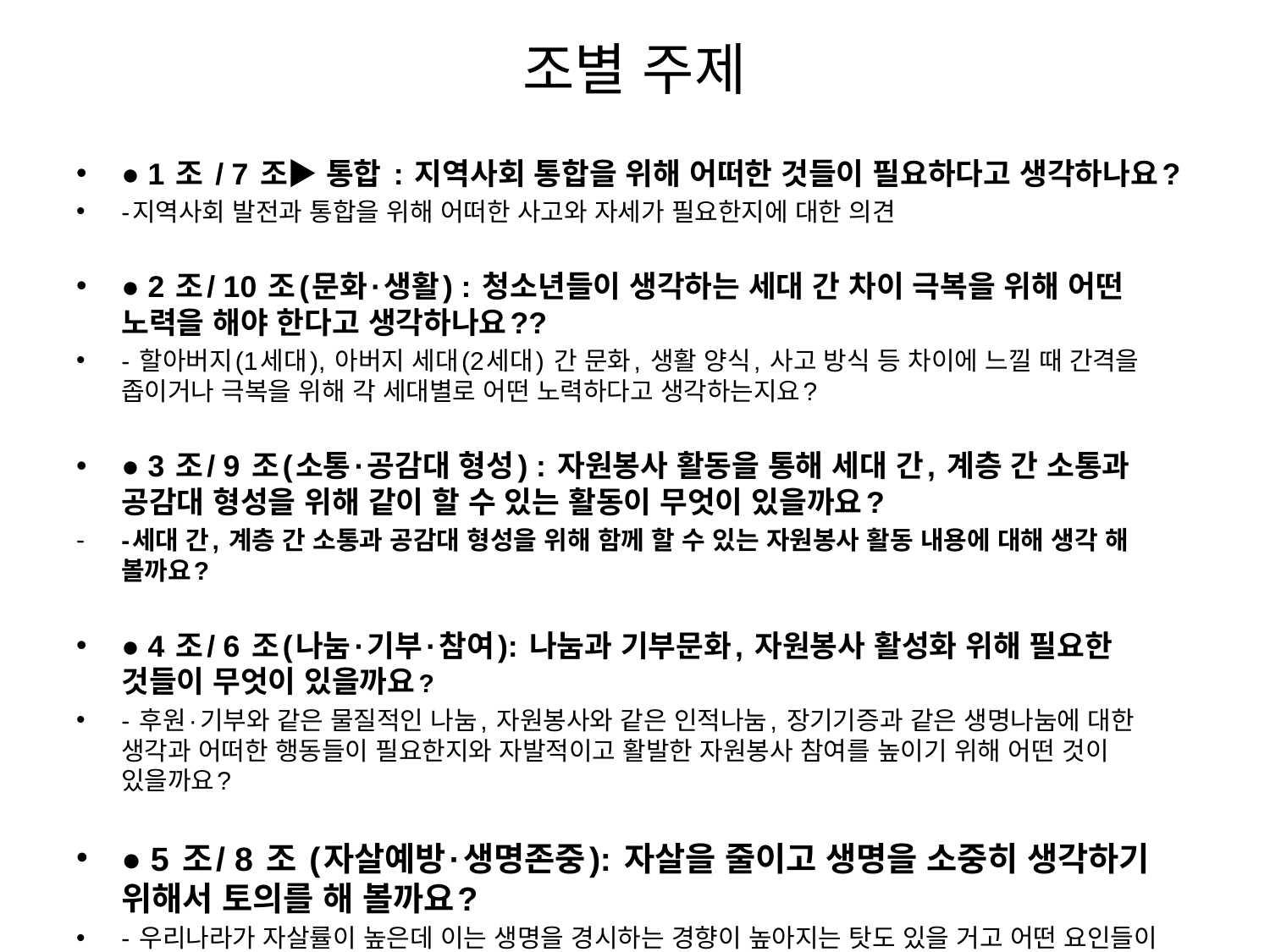

# 조별 주제

● 1 조 / 7 조▶ 통합 : 지역사회 통합을 위해 어떠한 것들이 필요하다고 생각하나요?
-지역사회 발전과 통합을 위해 어떠한 사고와 자세가 필요한지에 대한 의견

● 2 조/ 10 조(문화·생활) : 청소년들이 생각하는 세대 간 차이 극복을 위해 어떤 노력을 해야 한다고 생각하나요??
- 할아버지(1세대), 아버지 세대(2세대) 간 문화, 생활 양식, 사고 방식 등 차이에 느낄 때 간격을 좁이거나 극복을 위해 각 세대별로 어떤 노력하다고 생각하는지요?

● 3 조/ 9 조(소통·공감대 형성) : 자원봉사 활동을 통해 세대 간, 계층 간 소통과 공감대 형성을 위해 같이 할 수 있는 활동이 무엇이 있을까요?
-세대 간, 계층 간 소통과 공감대 형성을 위해 함께 할 수 있는 자원봉사 활동 내용에 대해 생각 해 볼까요?

● 4 조/ 6 조(나눔·기부·참여): 나눔과 기부문화, 자원봉사 활성화 위해 필요한 것들이 무엇이 있을까요?
- 후원·기부와 같은 물질적인 나눔, 자원봉사와 같은 인적나눔, 장기기증과 같은 생명나눔에 대한 생각과 어떠한 행동들이 필요한지와 자발적이고 활발한 자원봉사 참여를 높이기 위해 어떤 것이 있을까요?

● 5 조/ 8 조 (자살예방·생명존중): 자살을 줄이고 생명을 소중히 생각하기 위해서 토의를 해 볼까요?
- 우리나라가 자살률이 높은데 이는 생명을 경시하는 경향이 높아지는 탓도 있을 거고 어떤 요인들이 있을까요?